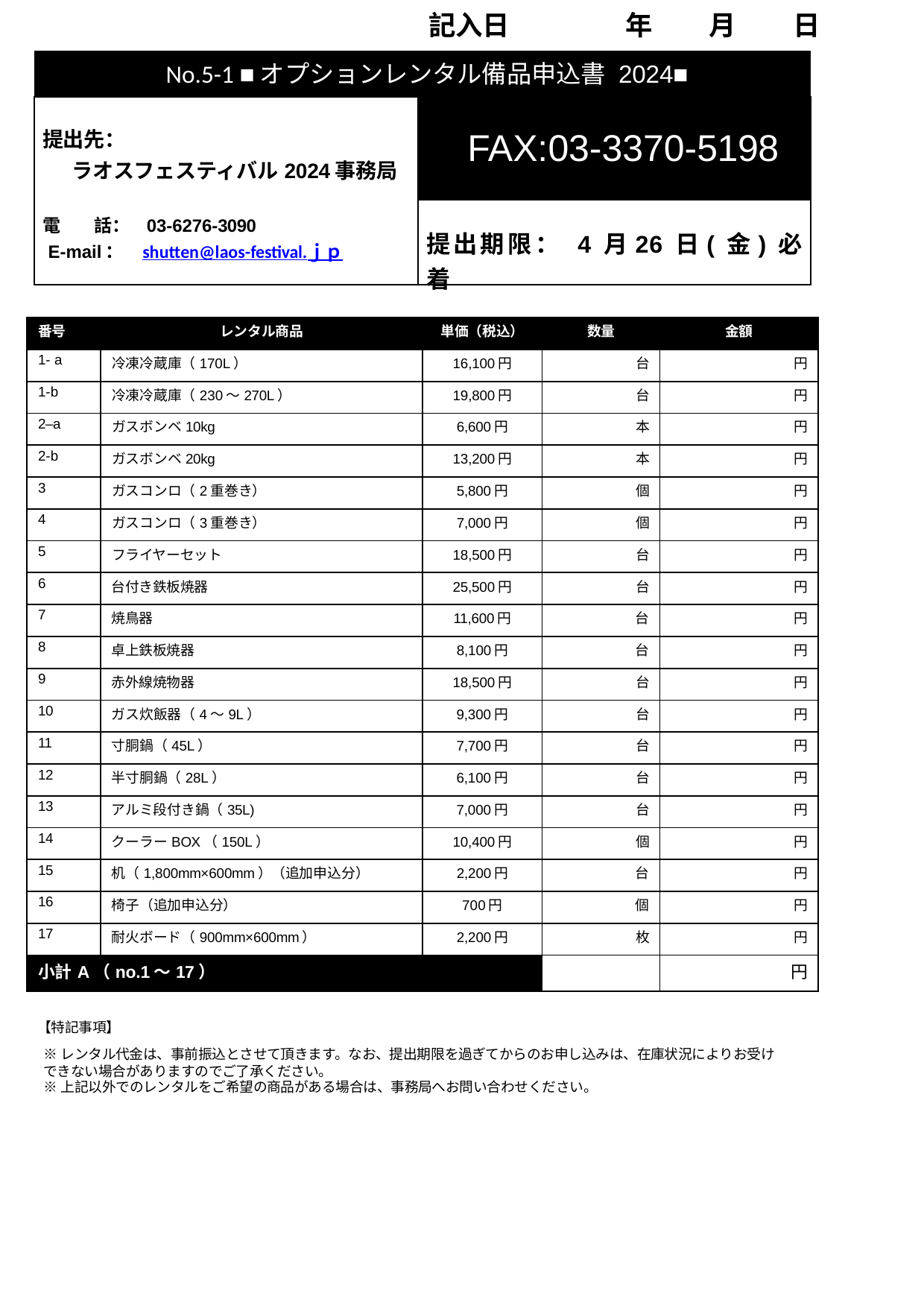

記入日
年
月
日
| No.5-1 ■オプションレンタル備品申込書 2024■ |  |
| --- | --- |
| 提出先： ラオスフェスティバル2024事務局 電 話： 03-6276-3090 E-mail： shutten@laos-festival.ｊｐ | FAX:03-3370-5198 |
|  | 提出期限： 4 月26 日( 金) 必着 |
| 番号 | レンタル商品 | 単価（税込） | 数量 | ⾦額 |
| --- | --- | --- | --- | --- |
| 1- a | 冷凍冷蔵庫（170L） | 16,100円 | 台 | 円 |
| 1-b | 冷凍冷蔵庫（230〜270L） | 19,800円 | 台 | 円 |
| 2–a | ガスボンベ10kg | 6,600円 | 本 | 円 |
| 2-b | ガスボンベ20kg | 13,200円 | 本 | 円 |
| 3 | ガスコンロ（2重巻き） | 5,800円 | 個 | 円 |
| 4 | ガスコンロ（3重巻き） | 7,000円 | 個 | 円 |
| 5 | フライヤーセット | 18,500円 | 台 | 円 |
| 6 | 台付き鉄板焼器 | 25,500円 | 台 | 円 |
| 7 | 焼⿃器 | 11,600円 | 台 | 円 |
| 8 | 卓上鉄板焼器 | 8,100円 | 台 | 円 |
| 9 | ⾚外線焼物器 | 18,500円 | 台 | 円 |
| 10 | ガス炊飯器（4〜9L） | 9,300円 | 台 | 円 |
| 11 | ⼨胴鍋（45L） | 7,700円 | 台 | 円 |
| 12 | 半⼨胴鍋（28L） | 6,100円 | 台 | 円 |
| 13 | アルミ段付き鍋（35L) | 7,000円 | 台 | 円 |
| 14 | クーラーBOX（150L） | 10,400円 | 個 | 円 |
| 15 | 机（1,800mm×600mm）（追加申込分） | 2,200円 | 台 | 円 |
| 16 | 椅⼦（追加申込分） | 700円 | 個 | 円 |
| 17 | 耐⽕ボード（900mm×600mm） | 2,200円 | 枚 | 円 |
| ⼩計A（no.1〜17） |  |  |  | 円 |
【特記事項】
※レンタル代金は、事前振込とさせて頂きます。なお、提出期限を過ぎてからのお申し込みは、在庫状況によりお受けできない場合がありますのでご了承ください。
※上記以外でのレンタルをご希望の商品がある場合は、事務局へお問い合わせください。